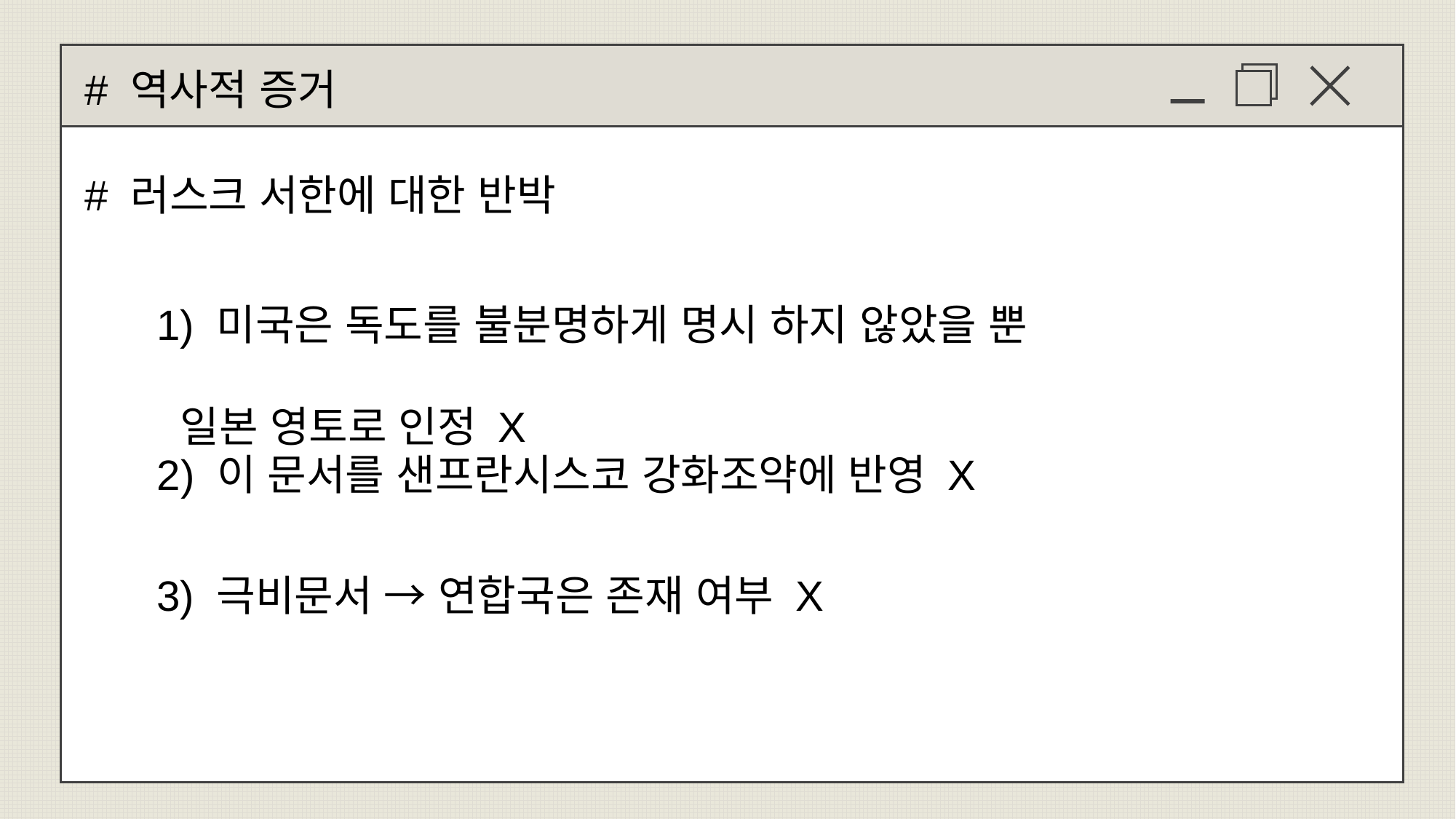

# 역사적 증거
# 러스크 서한에 대한 반박
1) 미국은 독도를 불분명하게 명시 하지 않았을 뿐
  일본 영토로 인정 X
2) 이 문서를 샌프란시스코 강화조약에 반영 X
3) 극비문서 → 연합국은 존재 여부 X